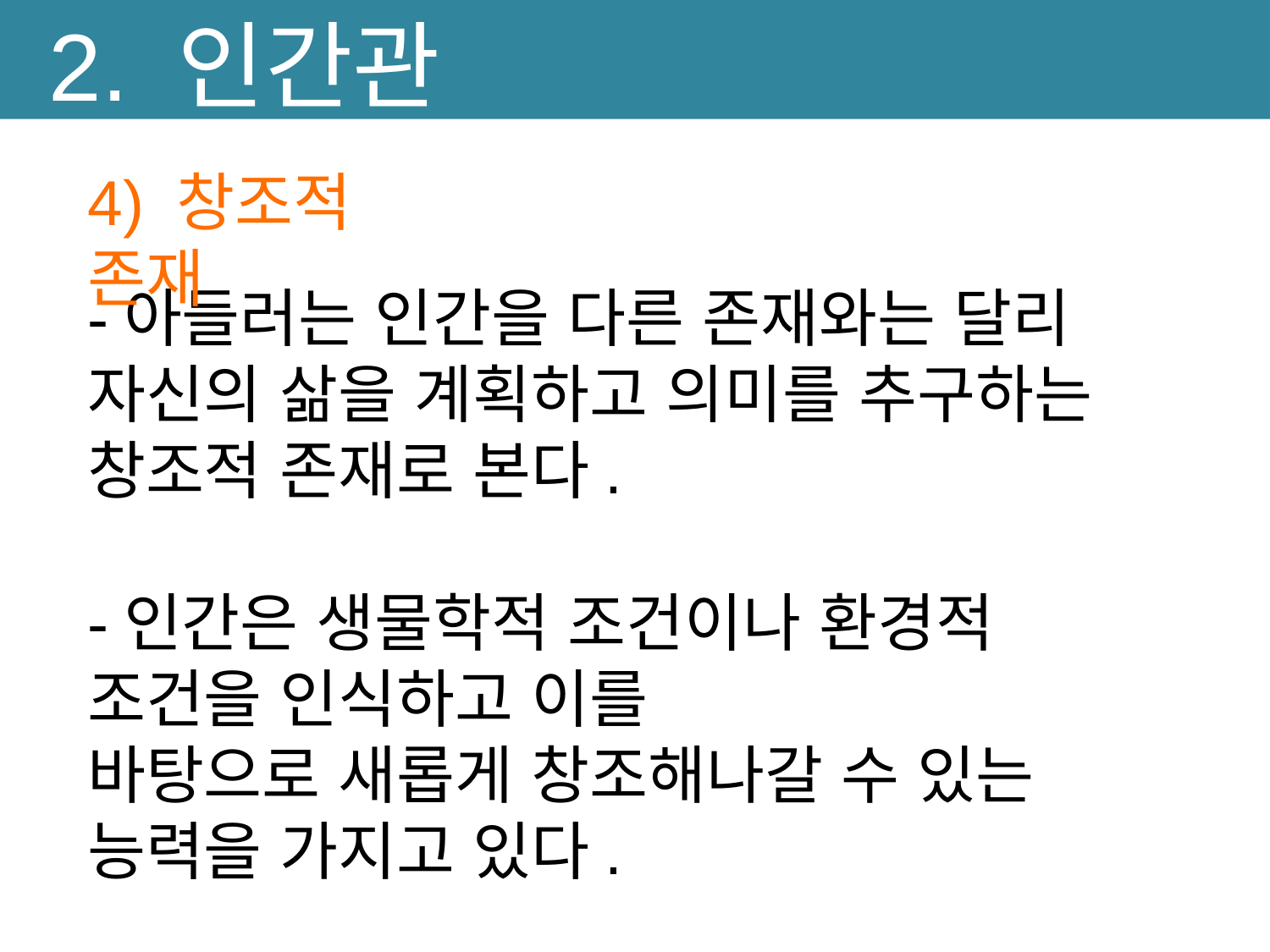

2. 인간관
4) 창조적 존재
-아들러는 인간을 다른 존재와는 달리 자신의 삶을 계획하고 의미를 추구하는 창조적 존재로 본다.

-인간은 생물학적 조건이나 환경적 조건을 인식하고 이를
바탕으로 새롭게 창조해나갈 수 있는 능력을 가지고 있다.